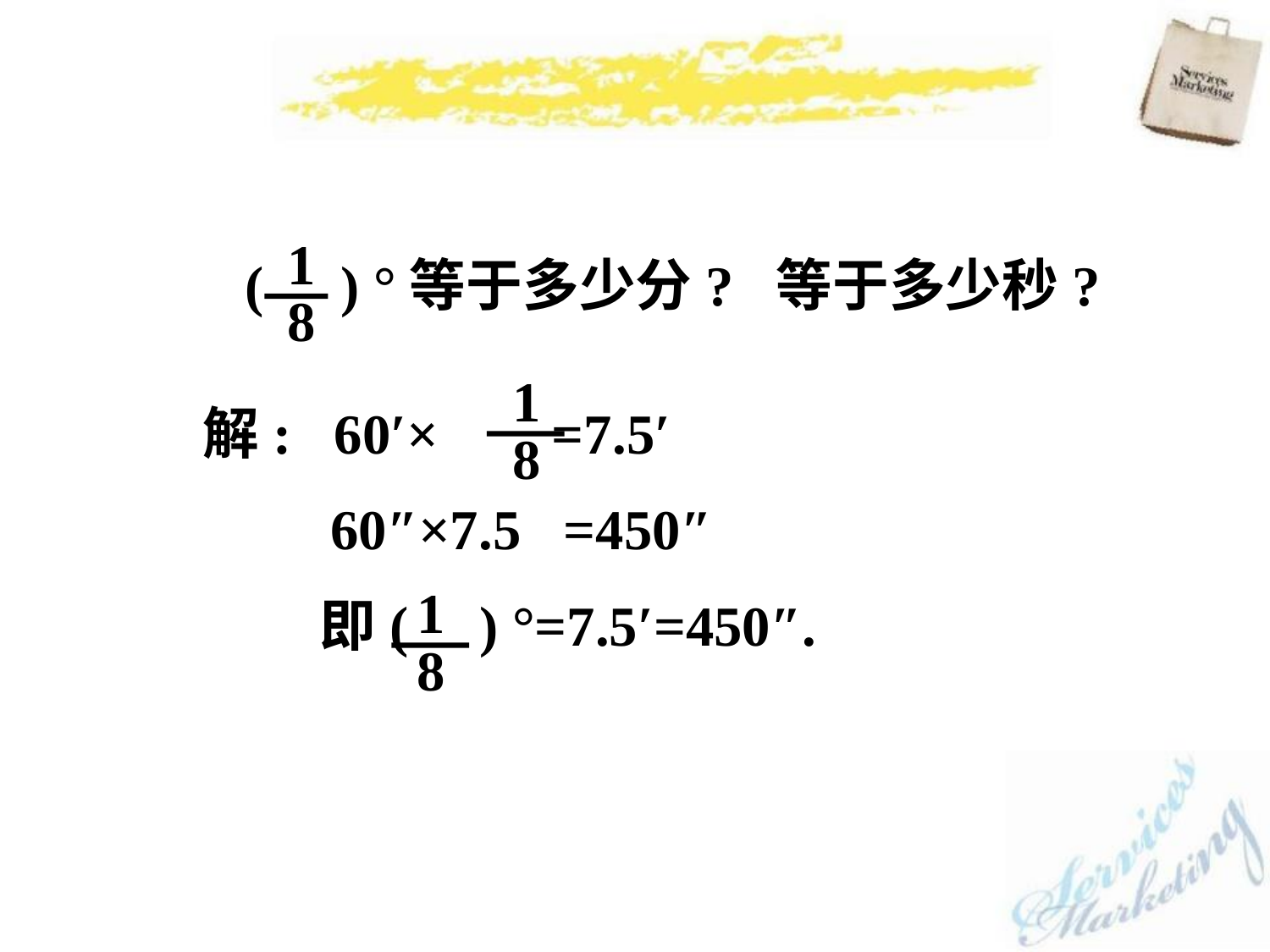

1
8

(
) °等于多少分?  等于多少秒?

1
8

解:   60′×        =7.5′
         60″×7.5   =450″
        即(     ) °=7.5′=450″.

1
8